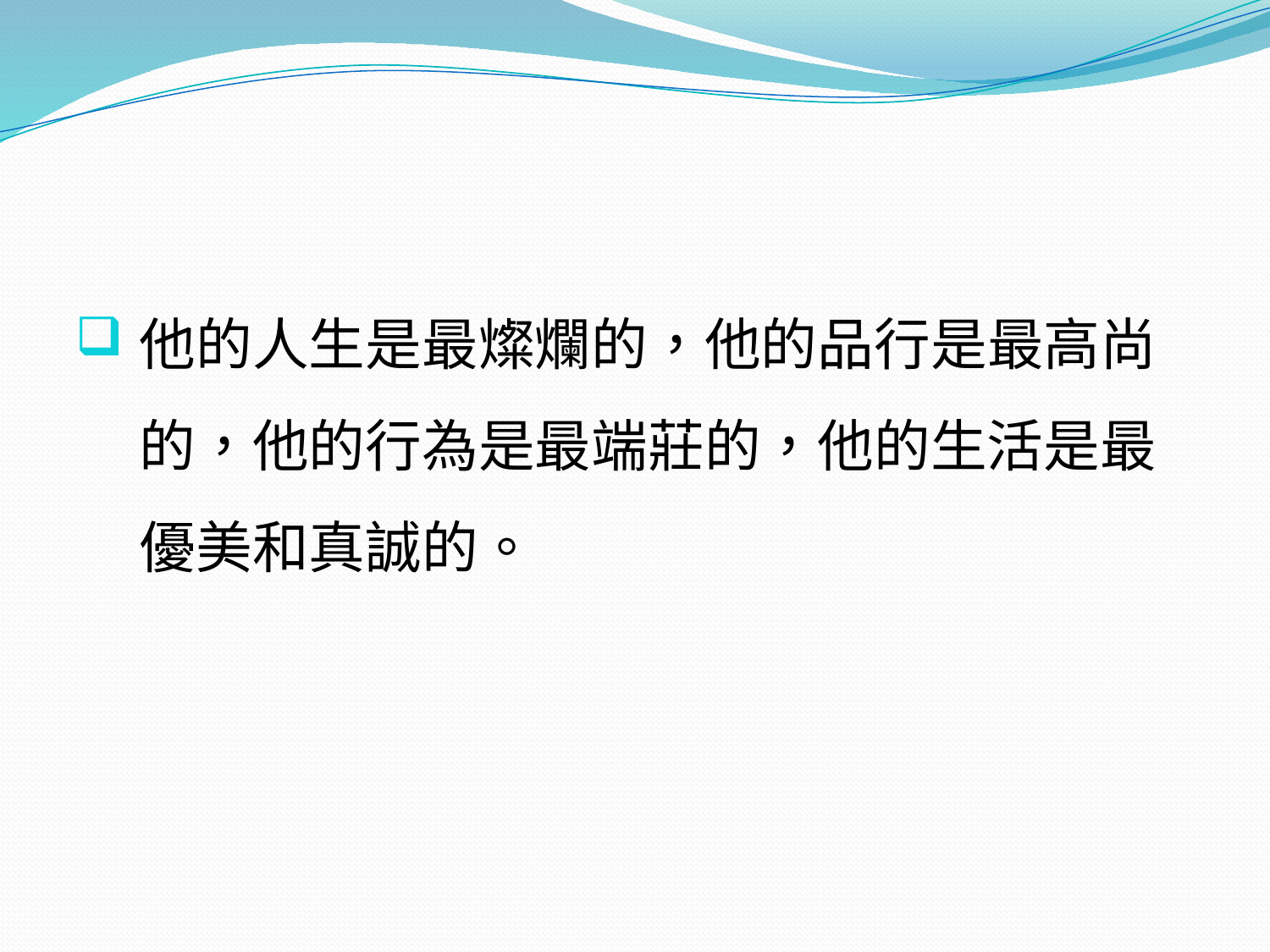

他的人生是最燦爛的，他的品行是最高尚的，他的行為是最端莊的，他的生活是最優美和真誠的。